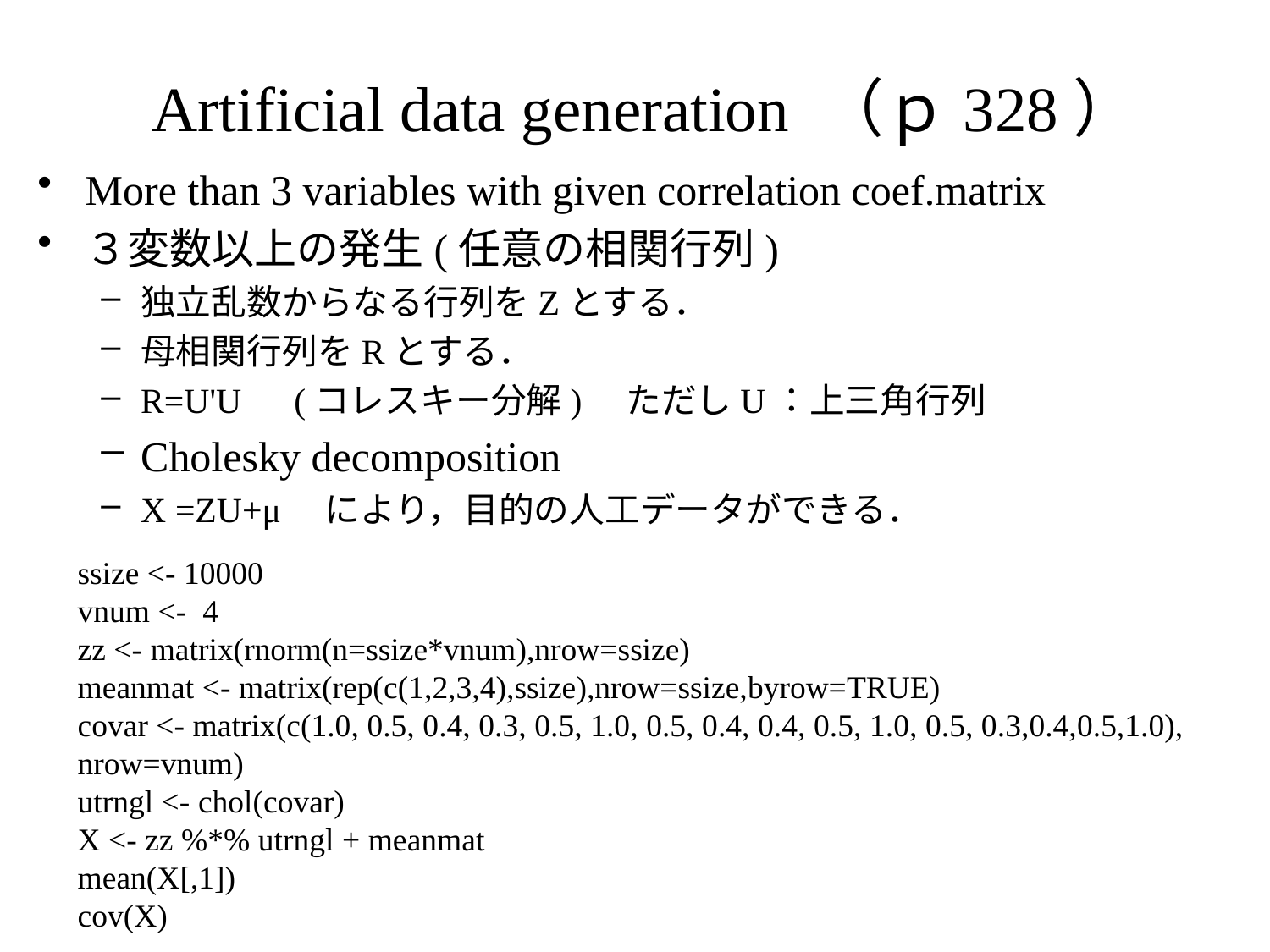

# Artificial data generation （ｐ328）
More than 3 variables with given correlation coef.matrix
３変数以上の発生(任意の相関行列)
独立乱数からなる行列をZとする．
母相関行列をRとする．
R=U'U　(コレスキー分解)　ただしU：上三角行列
Cholesky decomposition
X =ZU+μ　により，目的の人工データができる．
ssize <- 10000
vnum <-  4
zz <- matrix(rnorm(n=ssize*vnum),nrow=ssize)
meanmat <- matrix(rep(c(1,2,3,4),ssize),nrow=ssize,byrow=TRUE)
covar <- matrix(c(1.0, 0.5, 0.4, 0.3, 0.5, 1.0, 0.5, 0.4, 0.4, 0.5, 1.0, 0.5, 0.3,0.4,0.5,1.0), nrow=vnum)
utrngl <- chol(covar)
X <- zz %*% utrngl + meanmat
mean(X[,1])
cov(X)